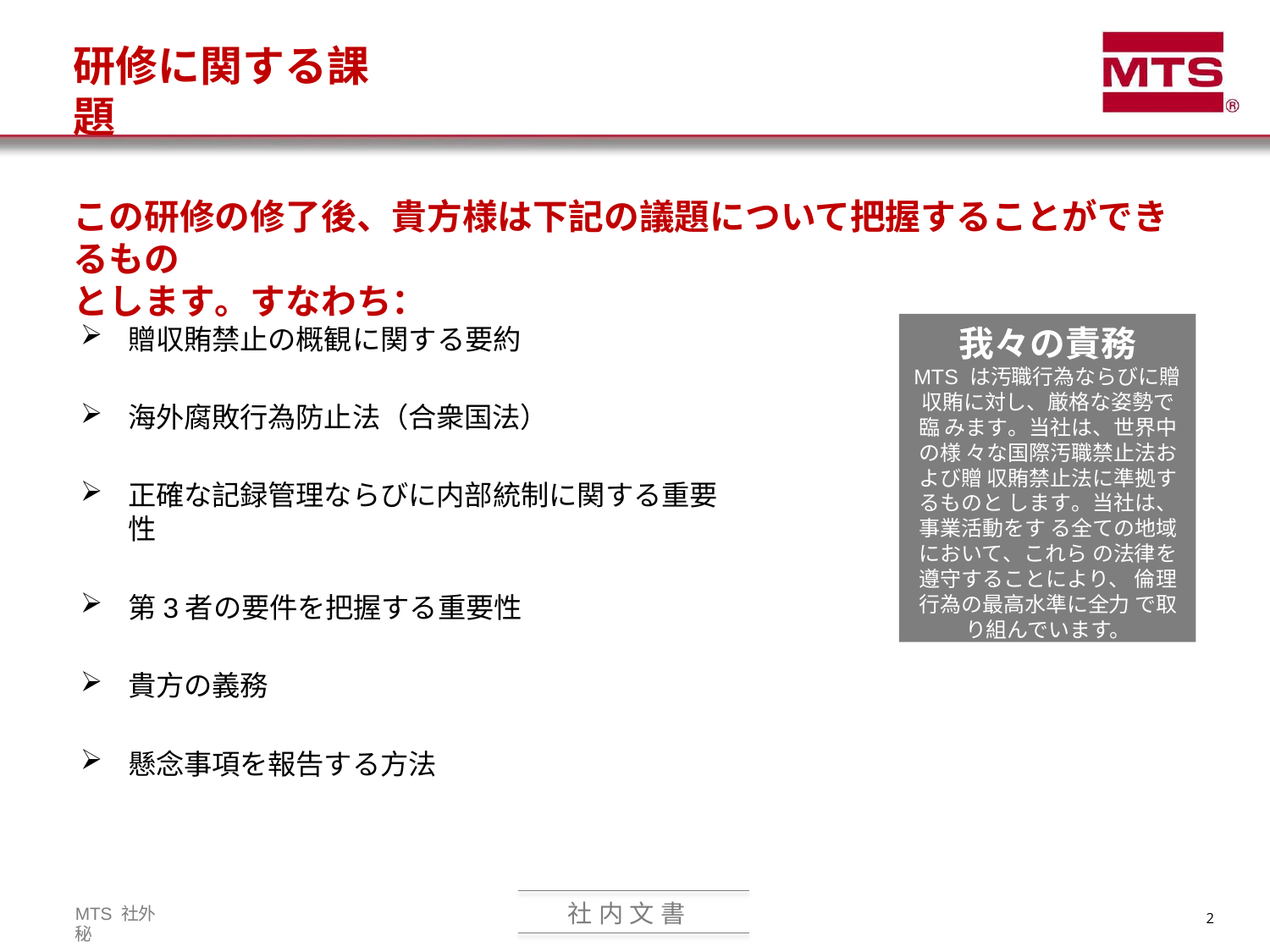

# 研修に関する課題
この研修の修了後、貴方様は下記の議題について把握することができるもの
とします。すなわち：
我々の責務
MTS は汚職行為ならびに贈
収賄に対し、厳格な姿勢で臨 みます。当社は、世界中の様 々な国際汚職禁止法および贈 収賄禁止法に準拠するものと します。当社は、事業活動をす る全ての地域において、これら の法律を遵守することにより、 倫理行為の最高水準に全力 で取り組んでいます。
贈収賄禁止の概観に関する要約

海外腐敗行為防止法（合衆国法）

正確な記録管理ならびに内部統制に関する重要性

第3者の要件を把握する重要性

貴方の義務

懸念事項を報告する方法
社 内 文 書
MTS 社外秘
2